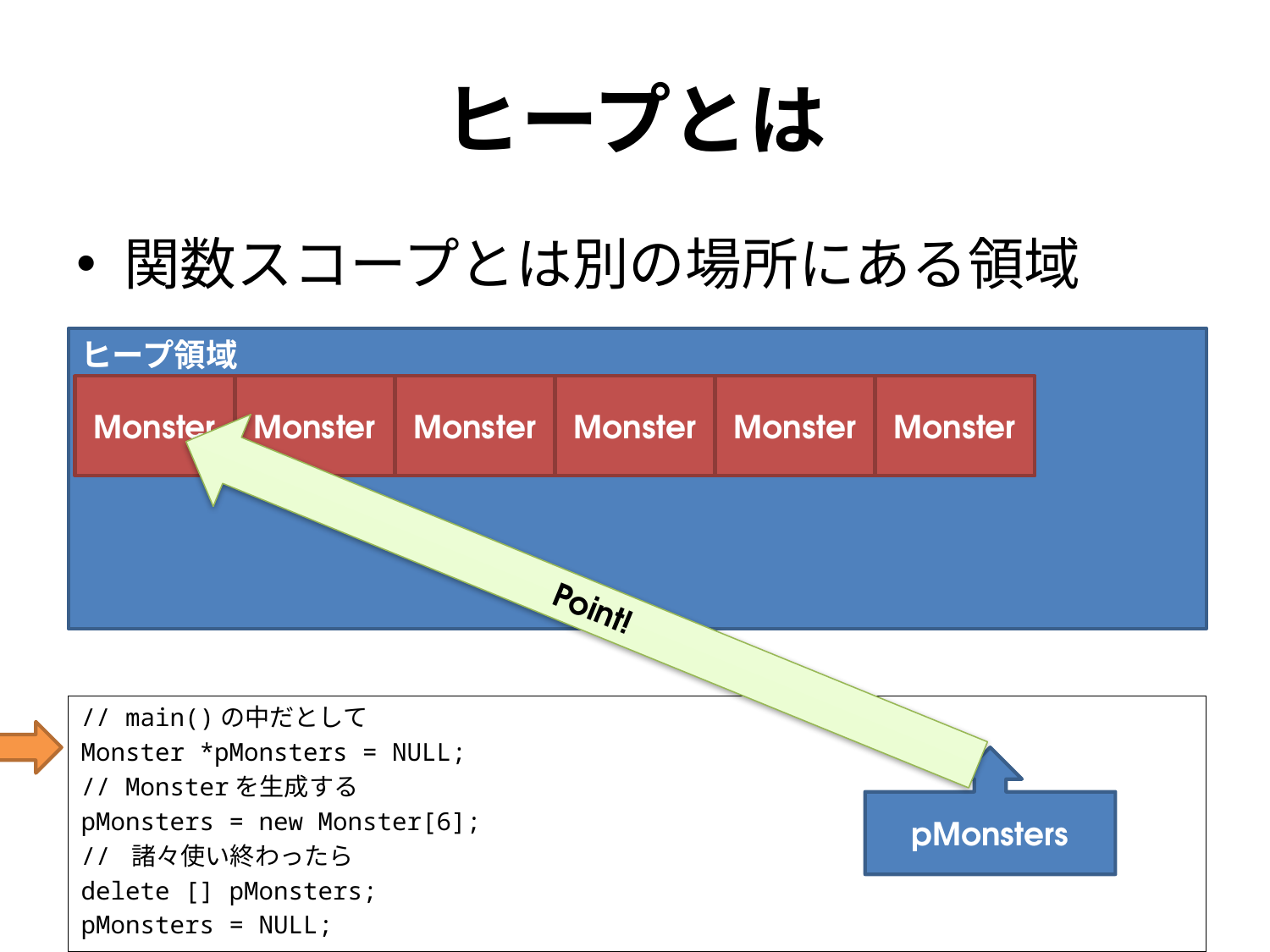

# ヒープとは
関数スコープとは別の場所にある領域
ヒープ領域

Monster
Monster
Monster
Monster
Monster
Monster
Point!
// main()の中だとして
Monster *pMonsters = NULL;
// Monsterを生成する
pMonsters = new Monster[6];
// 諸々使い終わったら
delete [] pMonsters;
pMonsters = NULL;

pMonsters